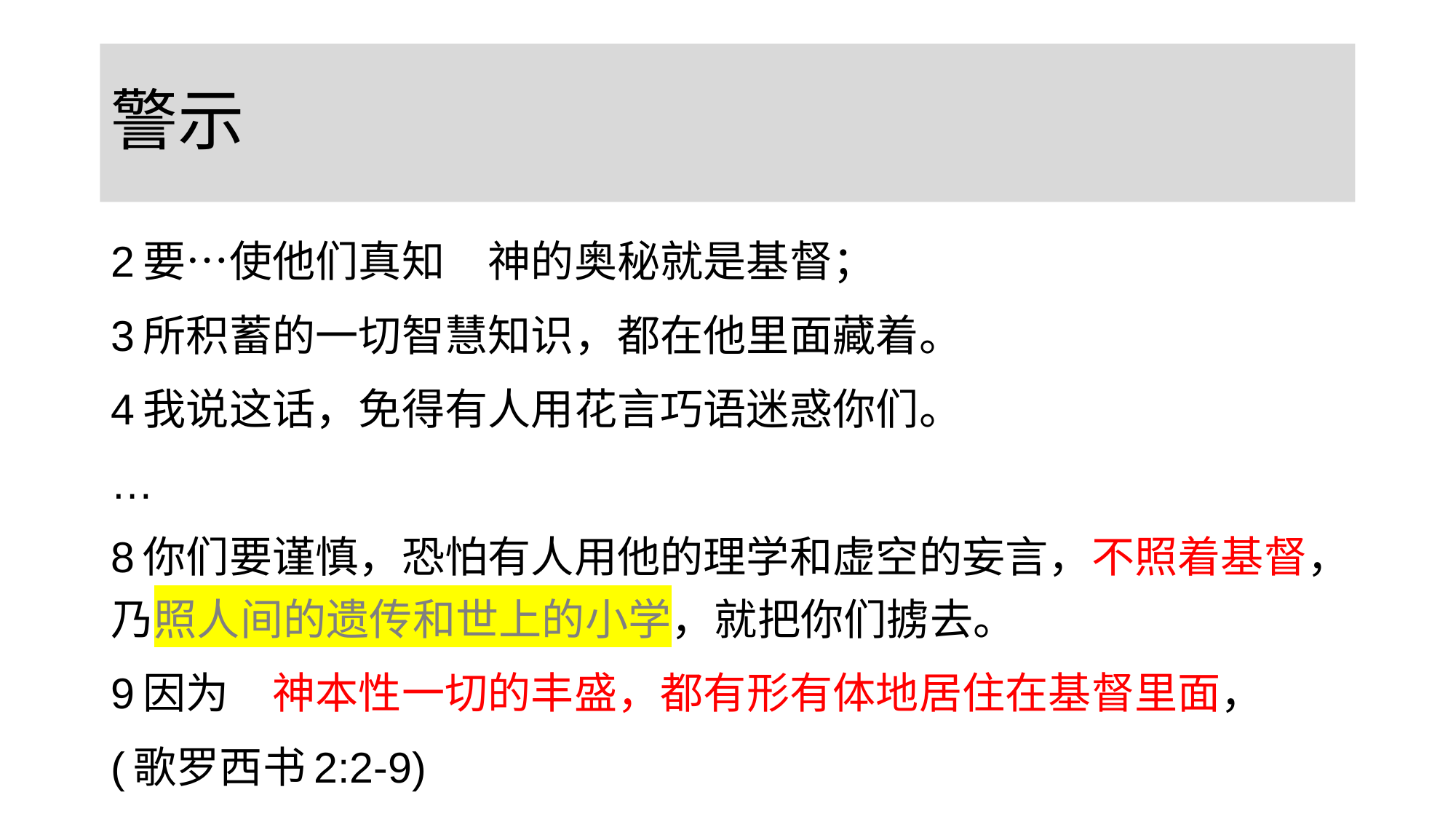

# 警示
2要…使他们真知　神的奥秘就是基督；
3所积蓄的一切智慧知识，都在他里面藏着。
4我说这话，免得有人用花言巧语迷惑你们。
…
8你们要谨慎，恐怕有人用他的理学和虚空的妄言，不照着基督，乃照人间的遗传和世上的小学，就把你们掳去。
9因为　神本性一切的丰盛，都有形有体地居住在基督里面，
(歌罗西书2:2-9)